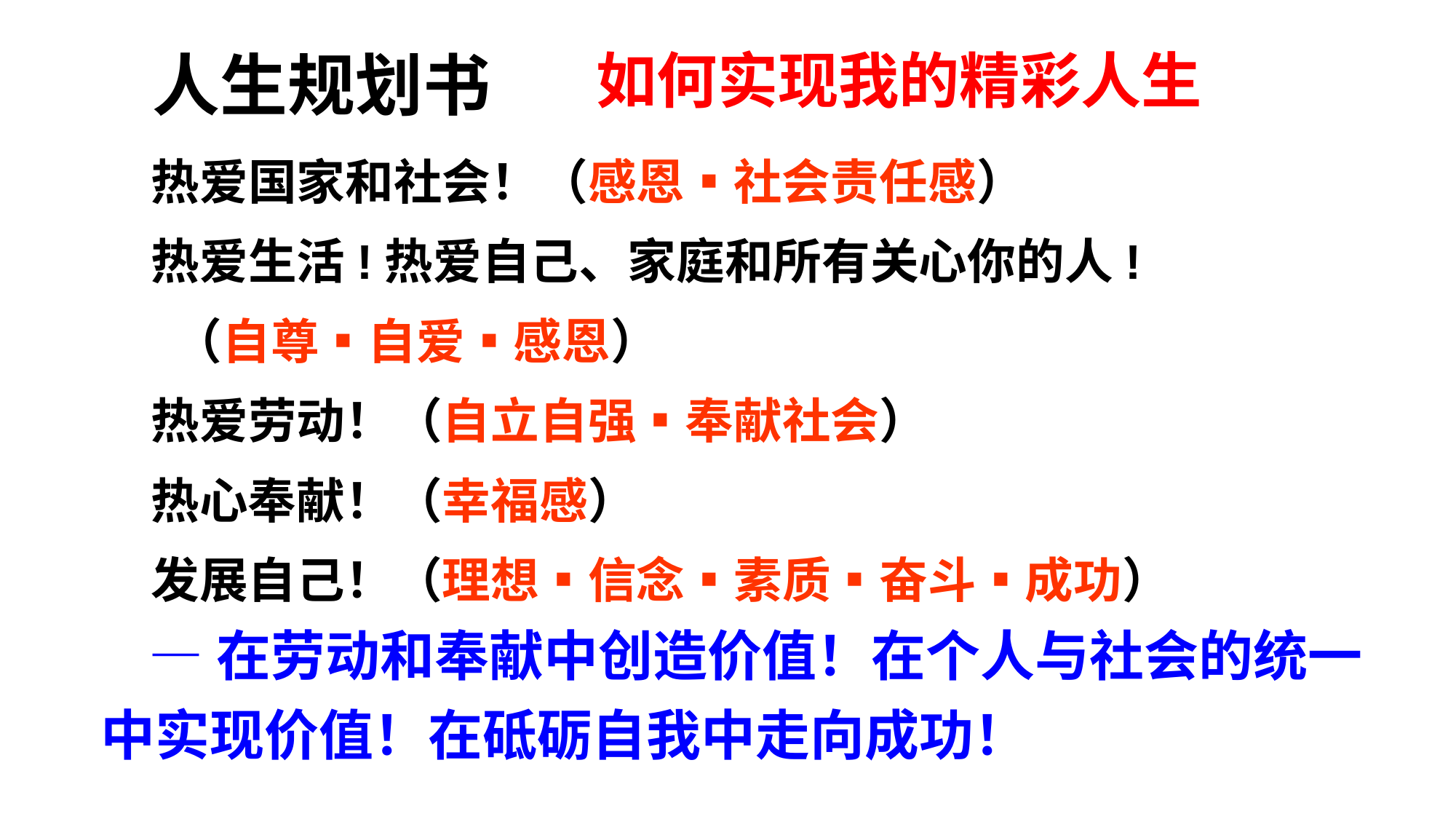

人生规划书
如何实现我的精彩人生
热爱国家和社会！（感恩▪社会责任感）
热爱生活!热爱自己、家庭和所有关心你的人!
 （自尊▪自爱▪感恩）
热爱劳动！（自立自强▪奉献社会）
热心奉献！（幸福感）
发展自己！（理想▪信念▪素质▪奋斗▪成功）
     —在劳动和奉献中创造价值！在个人与社会的统一中实现价值！在砥砺自我中走向成功！